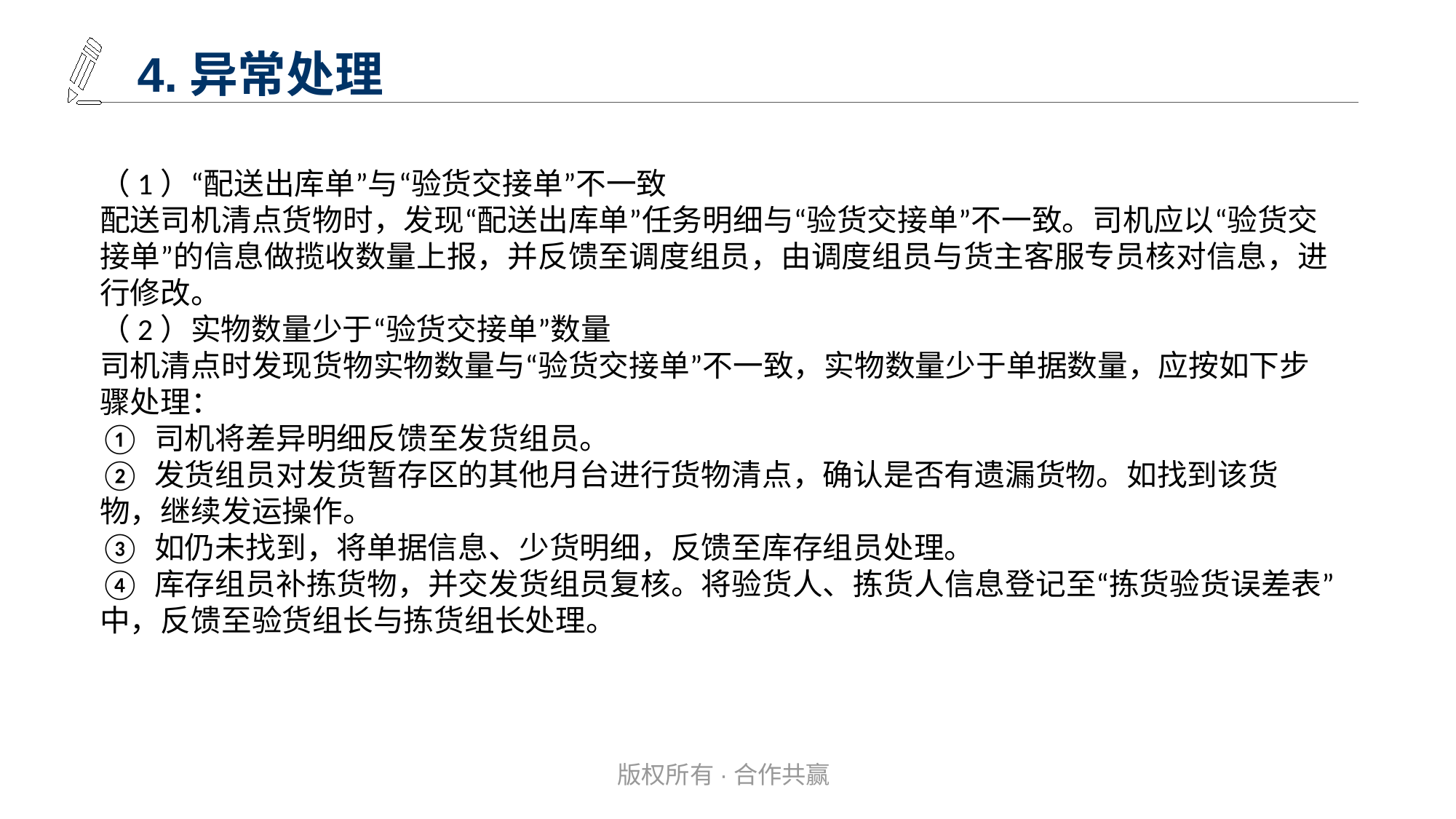

4.异常处理
（1）“配送出库单”与“验货交接单”不一致
配送司机清点货物时，发现“配送出库单”任务明细与“验货交接单”不一致。司机应以“验货交接单”的信息做揽收数量上报，并反馈至调度组员，由调度组员与货主客服专员核对信息，进行修改。
（2）实物数量少于“验货交接单”数量
司机清点时发现货物实物数量与“验货交接单”不一致，实物数量少于单据数量，应按如下步骤处理：
① 司机将差异明细反馈至发货组员。
② 发货组员对发货暂存区的其他月台进行货物清点，确认是否有遗漏货物。如找到该货物，继续发运操作。
③ 如仍未找到，将单据信息、少货明细，反馈至库存组员处理。
④ 库存组员补拣货物，并交发货组员复核。将验货人、拣货人信息登记至“拣货验货误差表”中，反馈至验货组长与拣货组长处理。